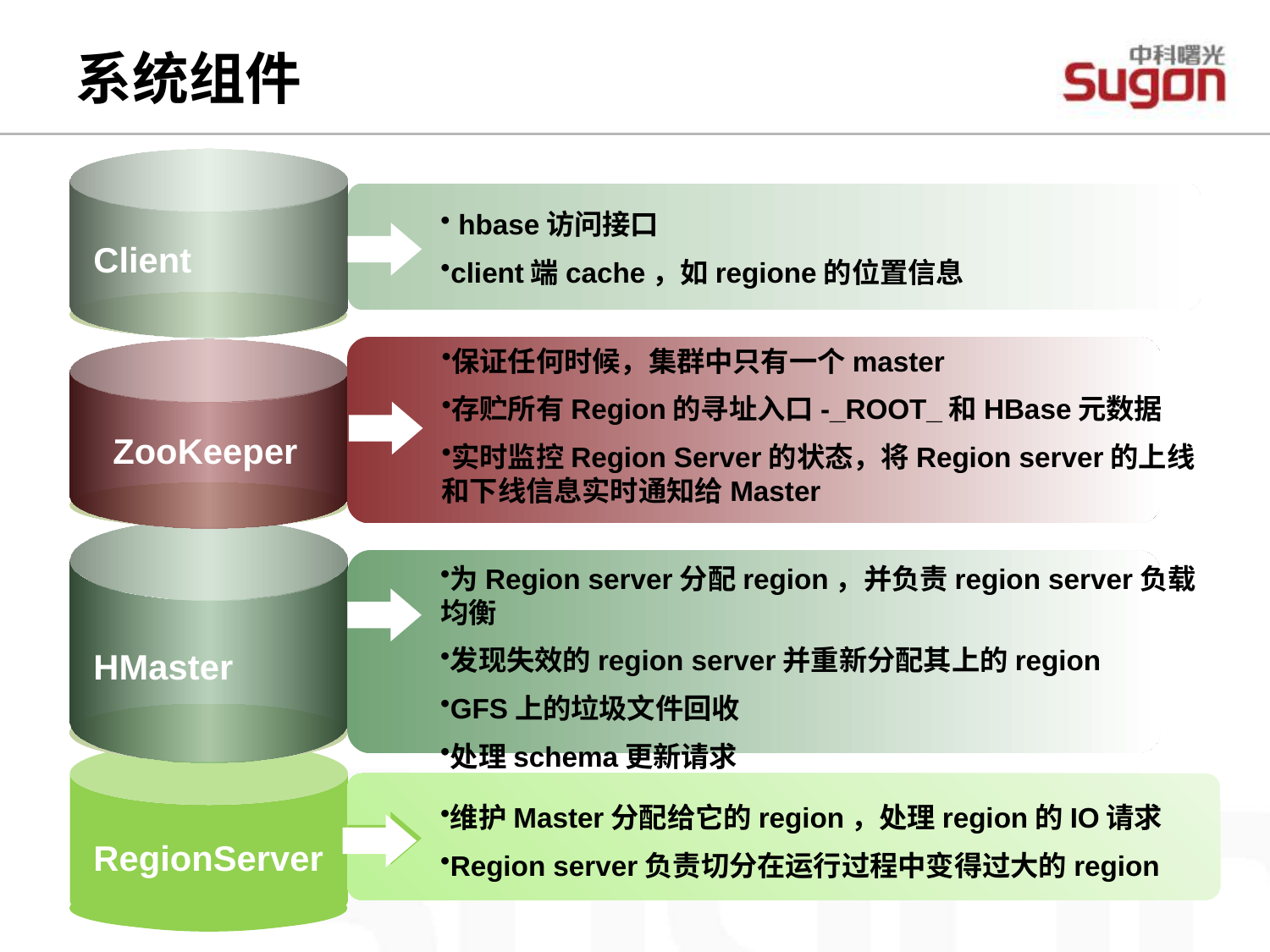

# 系统组件

 hbase访问接口
client端cache，如regione的位置信息

Client

保证任何时候，集群中只有一个master
存贮所有Region的寻址入口-_ROOT_和HBase元数据
实时监控Region Server的状态，将Region server的上线和下线信息实时通知给Master

  ZooKeeper

为Region server分配region，并负责region server负载均衡
发现失效的region server并重新分配其上的region
GFS上的垃圾文件回收
处理schema更新请求

HMaster

维护Master分配给它的region，处理region的IO请求
Region server负责切分在运行过程中变得过大的region

RegionServer